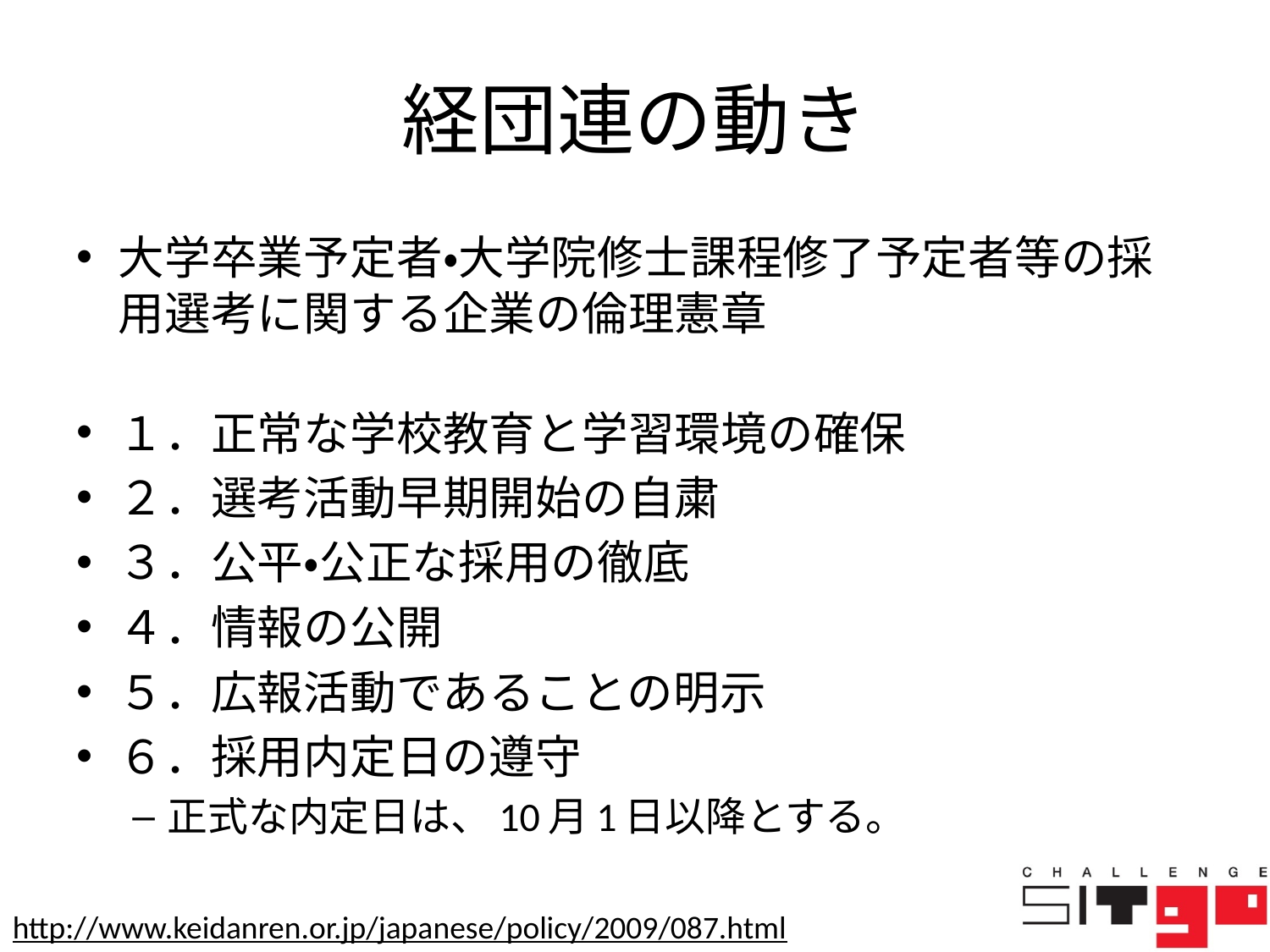

# 経団連の動き
大学卒業予定者・大学院修士課程修了予定者等の採用選考に関する企業の倫理憲章

１．正常な学校教育と学習環境の確保
２．選考活動早期開始の自粛
３．公平・公正な採用の徹底
４．情報の公開
５．広報活動であることの明示
６．採用内定日の遵守
正式な内定日は、10月1日以降とする。

http://www.keidanren.or.jp/japanese/policy/2009/087.html